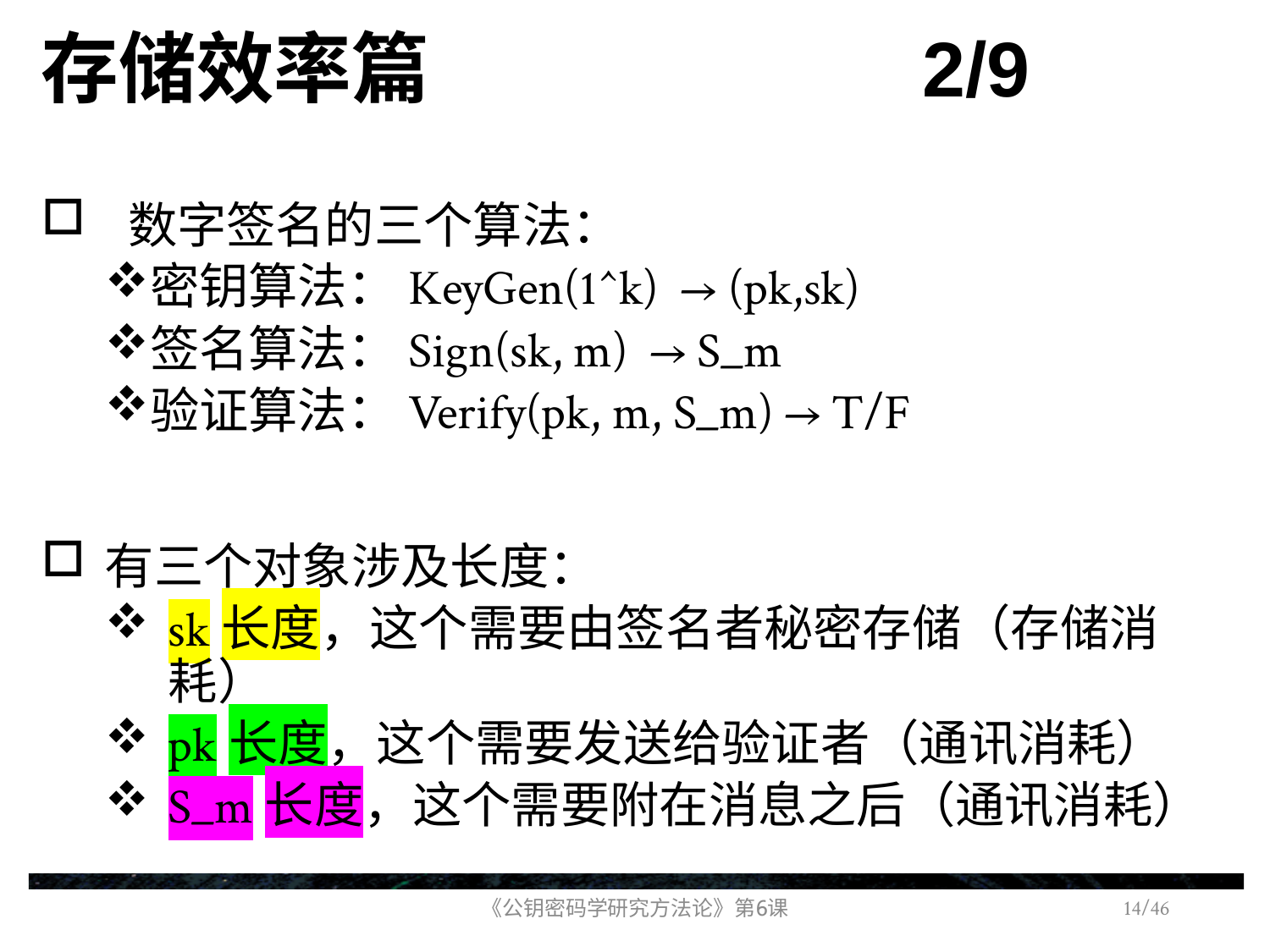

# 存储效率篇                           2/9
 数字签名的三个算法：
密钥算法：KeyGen(1^k)  → (pk,sk)
签名算法：Sign(sk, m)  → S_m
验证算法：Verify(pk, m, S_m) → T/F

有三个对象涉及长度：
sk长度，这个需要由签名者秘密存储（存储消耗）
pk长度，这个需要发送给验证者（通讯消耗）
S_m长度，这个需要附在消息之后（通讯消耗）
《公钥密码学研究方法论》第6课
14/46